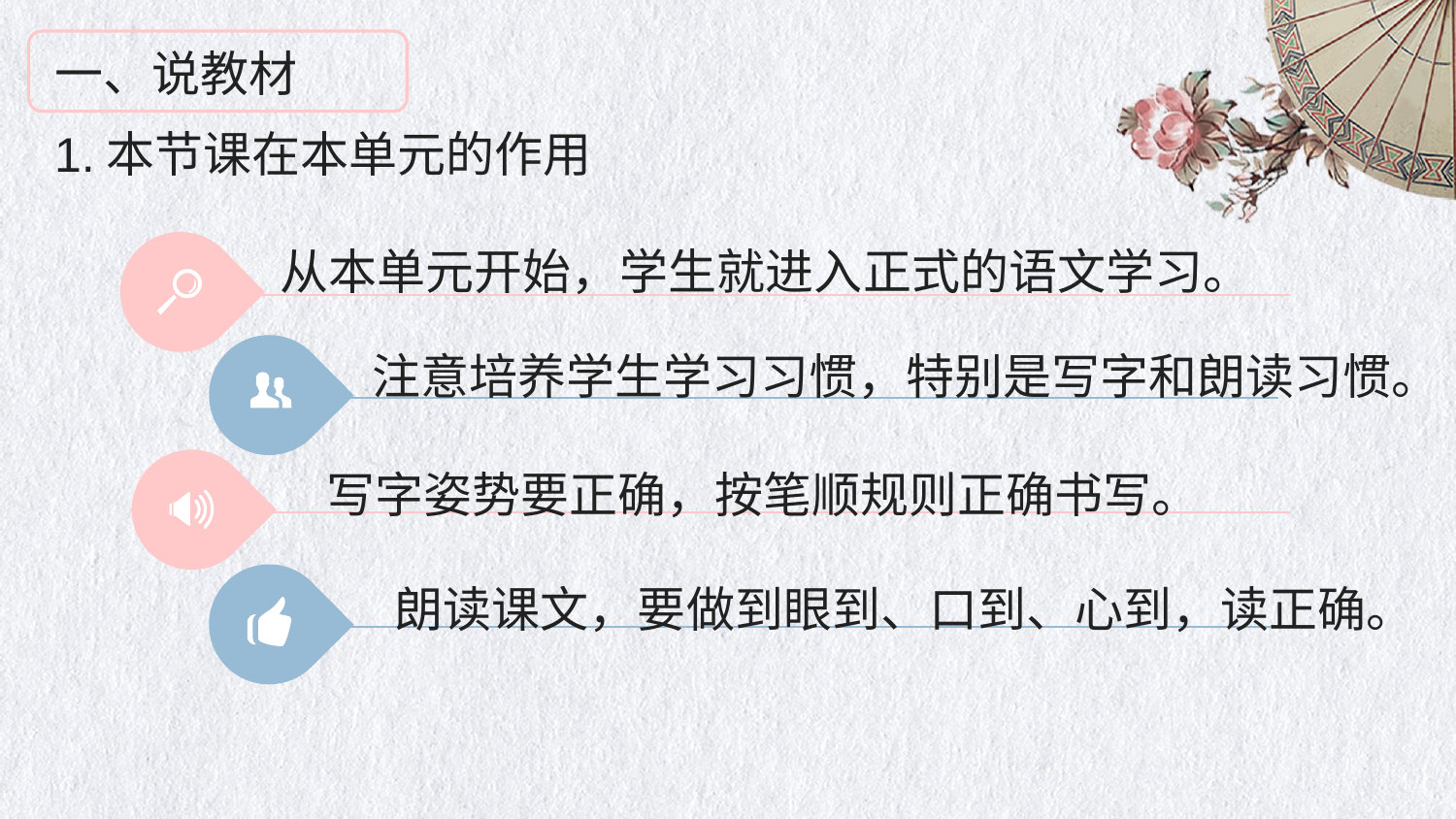

一、说教材
1.本节课在本单元的作用

从本单元开始，学生就进入正式的语文学习。

注意培养学生学习习惯，特别是写字和朗读习惯。

写字姿势要正确，按笔顺规则正确书写。

朗读课文，要做到眼到、口到、心到，读正确。